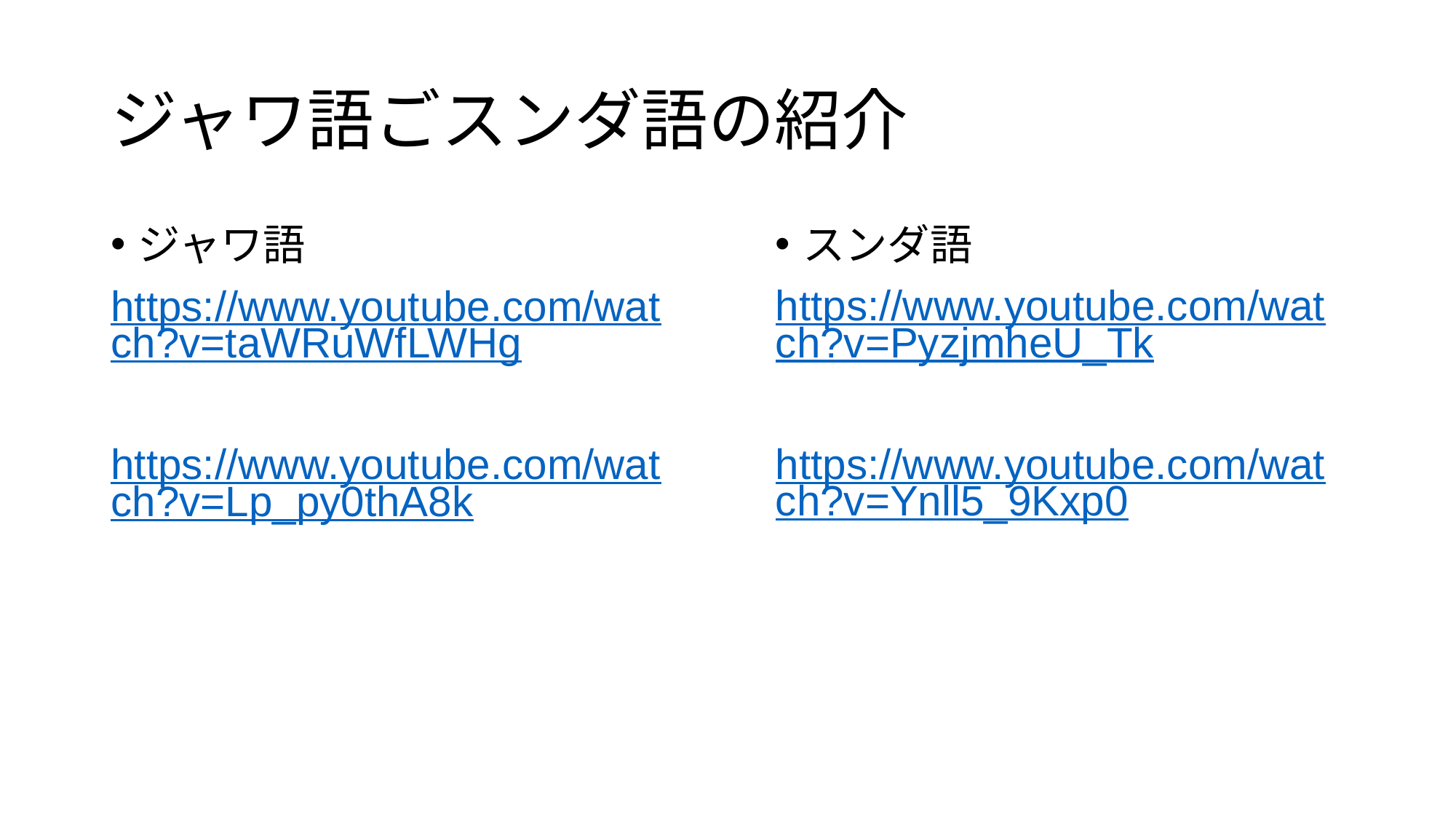

# ジャワ語ごスンダ語の紹介
ジャワ語
https://www.youtube.com/watch?v=taWRuWfLWHg

https://www.youtube.com/watch?v=Lp_py0thA8k

スンダ語
https://www.youtube.com/watch?v=PyzjmheU_Tk

https://www.youtube.com/watch?v=Ynll5_9Kxp0